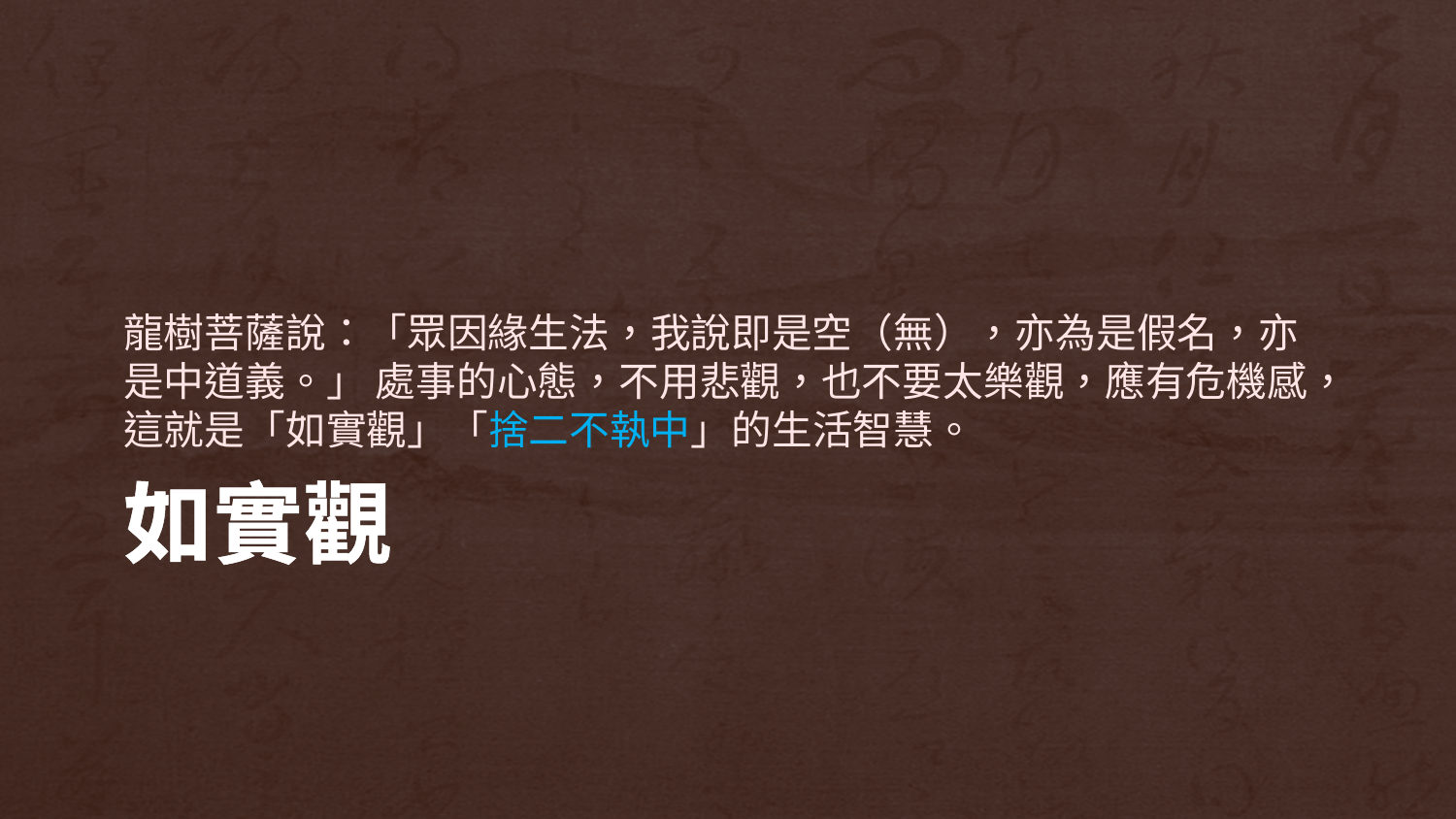

龍樹菩薩說：「眾因緣生法，我說即是空（無），亦為是假名，亦是中道義。」 處事的心態，不用悲觀，也不要太樂觀，應有危機感，這就是「如實觀」「捨二不執中」的生活智慧。
# 如實觀